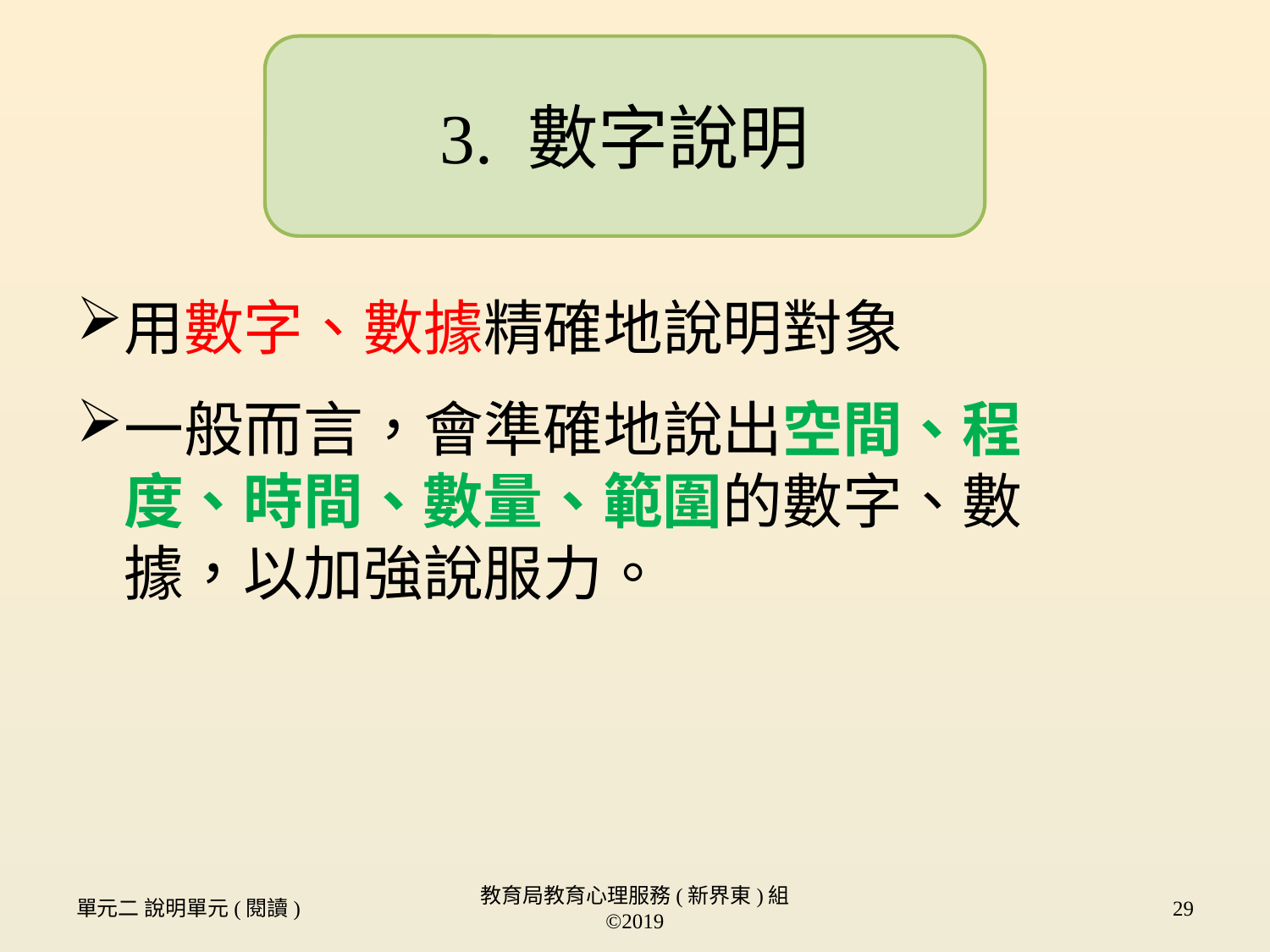

3. 數字說明
用數字、數據精確地說明對象
一般而言，會準確地說出空間、程度、時間、數量、範圍的數字、數據，以加強說服力。

單元二 說明單元(閱讀)
教育局教育心理服務(新界東)組 ©2019
29